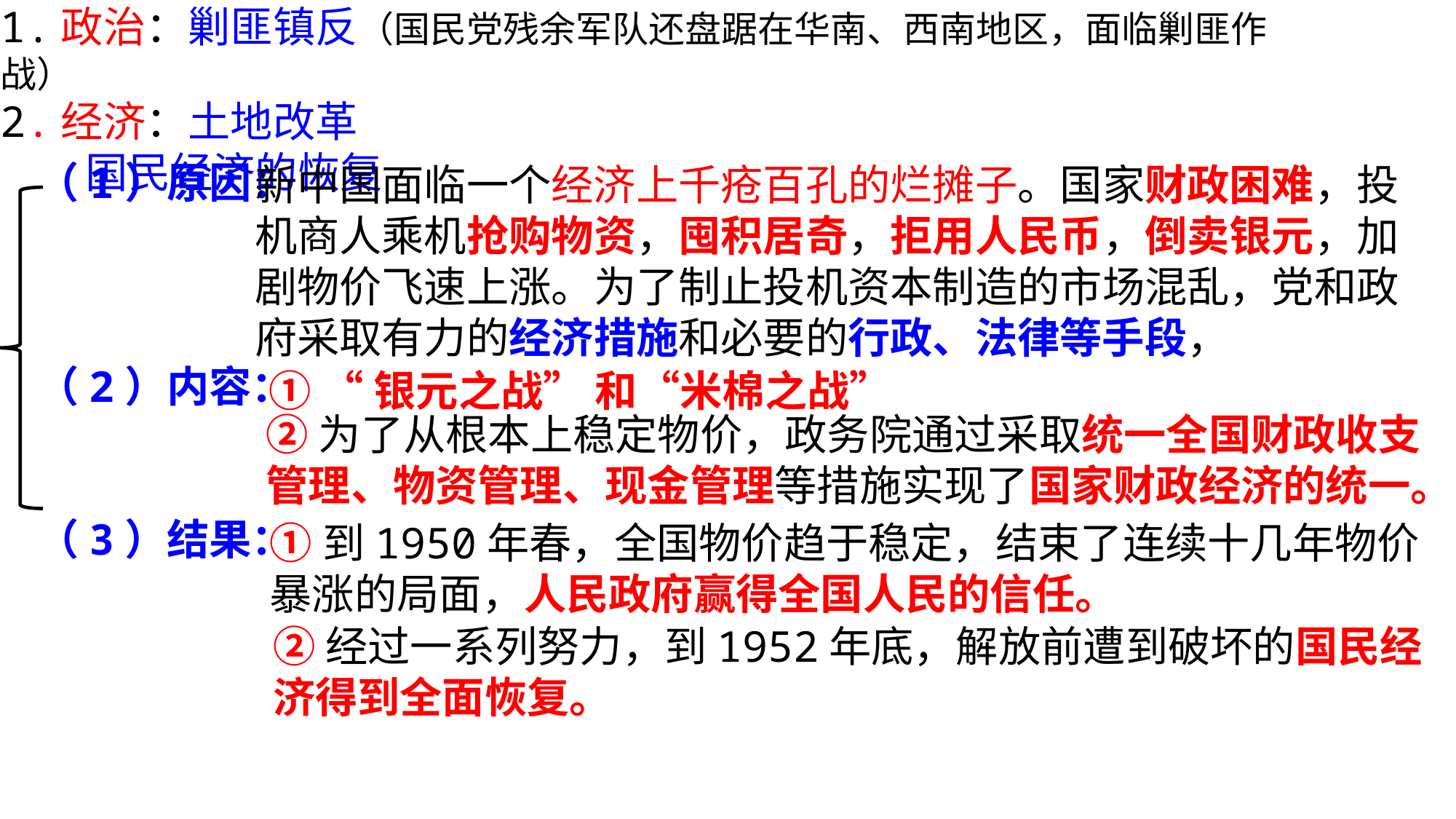

1.政治：剿匪镇反（国民党残余军队还盘踞在华南、西南地区，面临剿匪作战）
2.经济：土地改革
        国民经济的恢复
（1）原因：

（2）内容：

（3）结果：

新中国面临一个经济上千疮百孔的烂摊子。国家财政困难，投机商人乘机抢购物资，囤积居奇，拒用人民币，倒卖银元，加剧物价飞速上涨。为了制止投机资本制造的市场混乱，党和政府采取有力的经济措施和必要的行政、法律等手段，

① “银元之战” 和“米棉之战”
②为了从根本上稳定物价，政务院通过采取统一全国财政收支管理、物资管理、现金管理等措施实现了国家财政经济的统一。
①到1950年春，全国物价趋于稳定，结束了连续十几年物价暴涨的局面，人民政府赢得全国人民的信任。
②经过一系列努力，到1952年底，解放前遭到破坏的国民经济得到全面恢复。